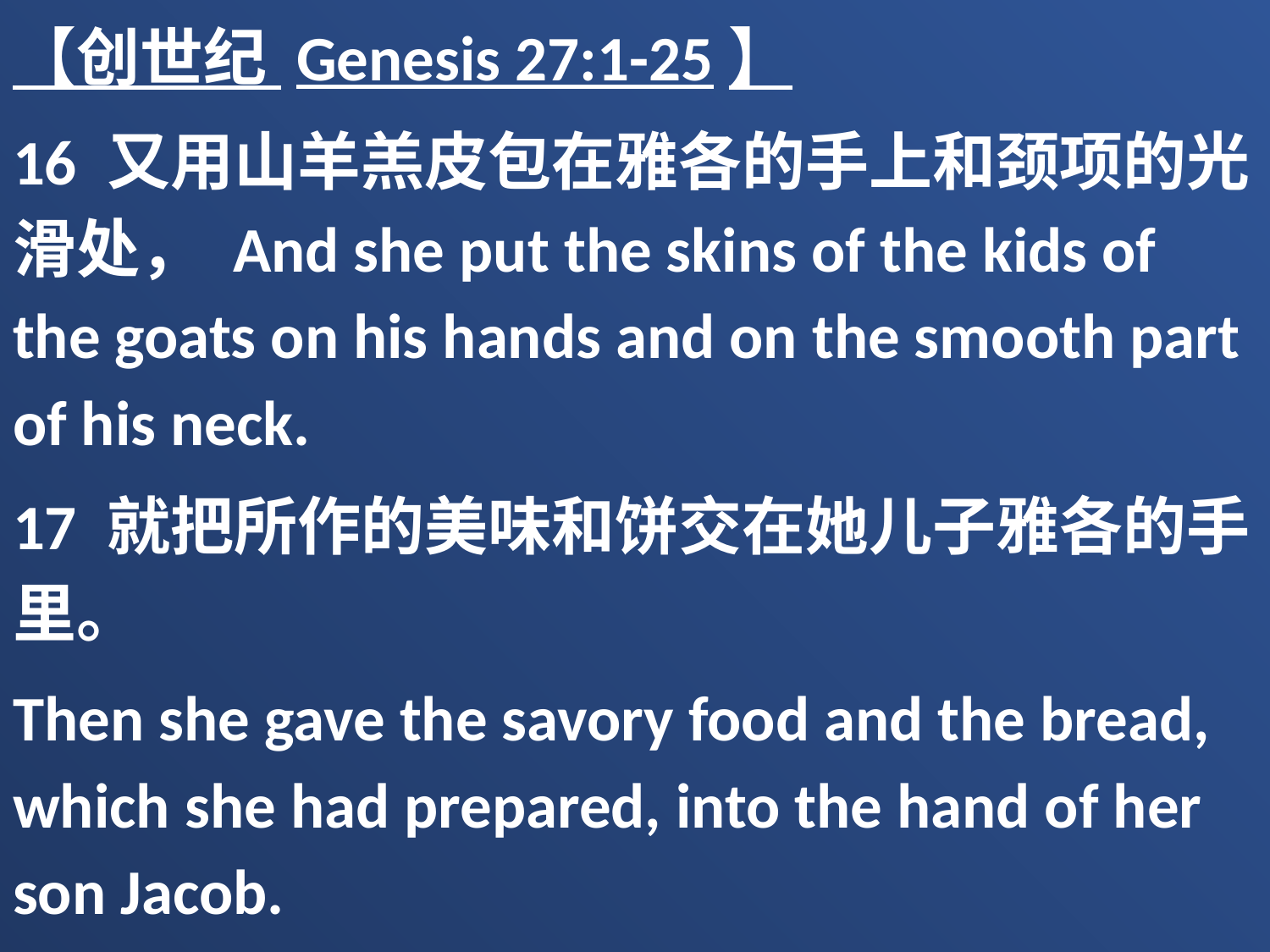

【创世纪 Genesis 27:1-25】
16 又用山羊羔皮包在雅各的手上和颈项的光滑处， And she put the skins of the kids of the goats on his hands and on the smooth part of his neck.
17 就把所作的美味和饼交在她儿子雅各的手里。
Then she gave the savory food and the bread, which she had prepared, into the hand of her son Jacob.